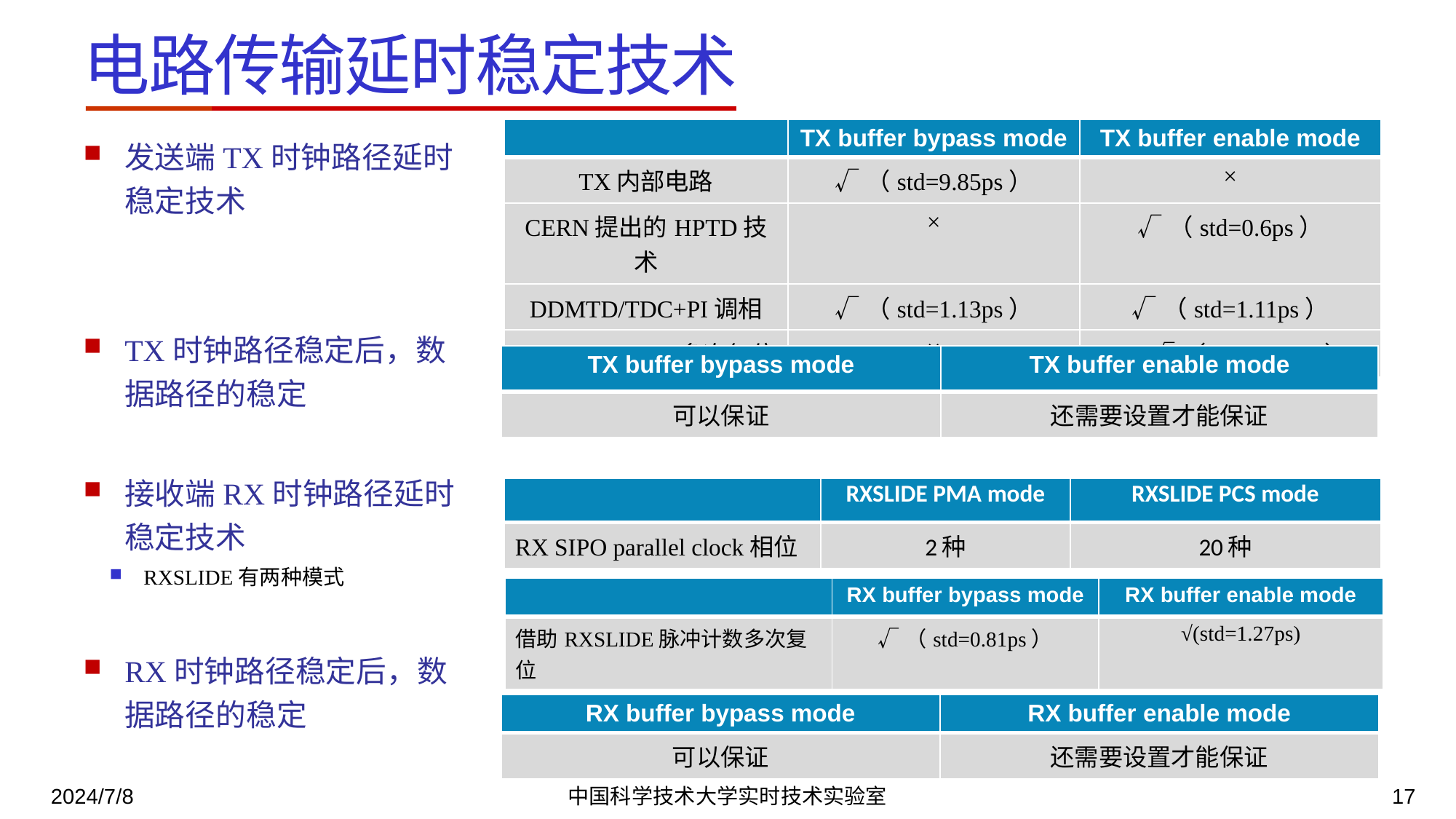

# 电路传输延时稳定技术
|  | TX buffer bypass mode | TX buffer enable mode |
| --- | --- | --- |
| TX内部电路 | √（std=9.85ps） | × |
| CERN提出的HPTD技术 | × | √（std=0.6ps） |
| DDMTD/TDC+PI调相 | √（std=1.13ps） | √（std=1.11ps） |
| DDMTD/TDC+多次复位 | × | √（std=0.86ps） |
发送端TX时钟路径延时稳定技术

TX时钟路径稳定后，数据路径的稳定

接收端RX时钟路径延时稳定技术
RXSLIDE有两种模式

RX时钟路径稳定后，数据路径的稳定

| TX buffer bypass mode | TX buffer enable mode |
| --- | --- |
| 可以保证 | 还需要设置才能保证 |
|  | RXSLIDE PMA mode | RXSLIDE PCS mode |
| --- | --- | --- |
| RX SIPO parallel clock相位 | 2种 | 20种 |
|  | RX buffer bypass mode | RX buffer enable mode |
| --- | --- | --- |
| 借助RXSLIDE脉冲计数多次复位 | √（std=0.81ps） | √(std=1.27ps) |
| RX buffer bypass mode | RX buffer enable mode |
| --- | --- |
| 可以保证 | 还需要设置才能保证 |
2024/7/8
中国科学技术大学实时技术实验室
17